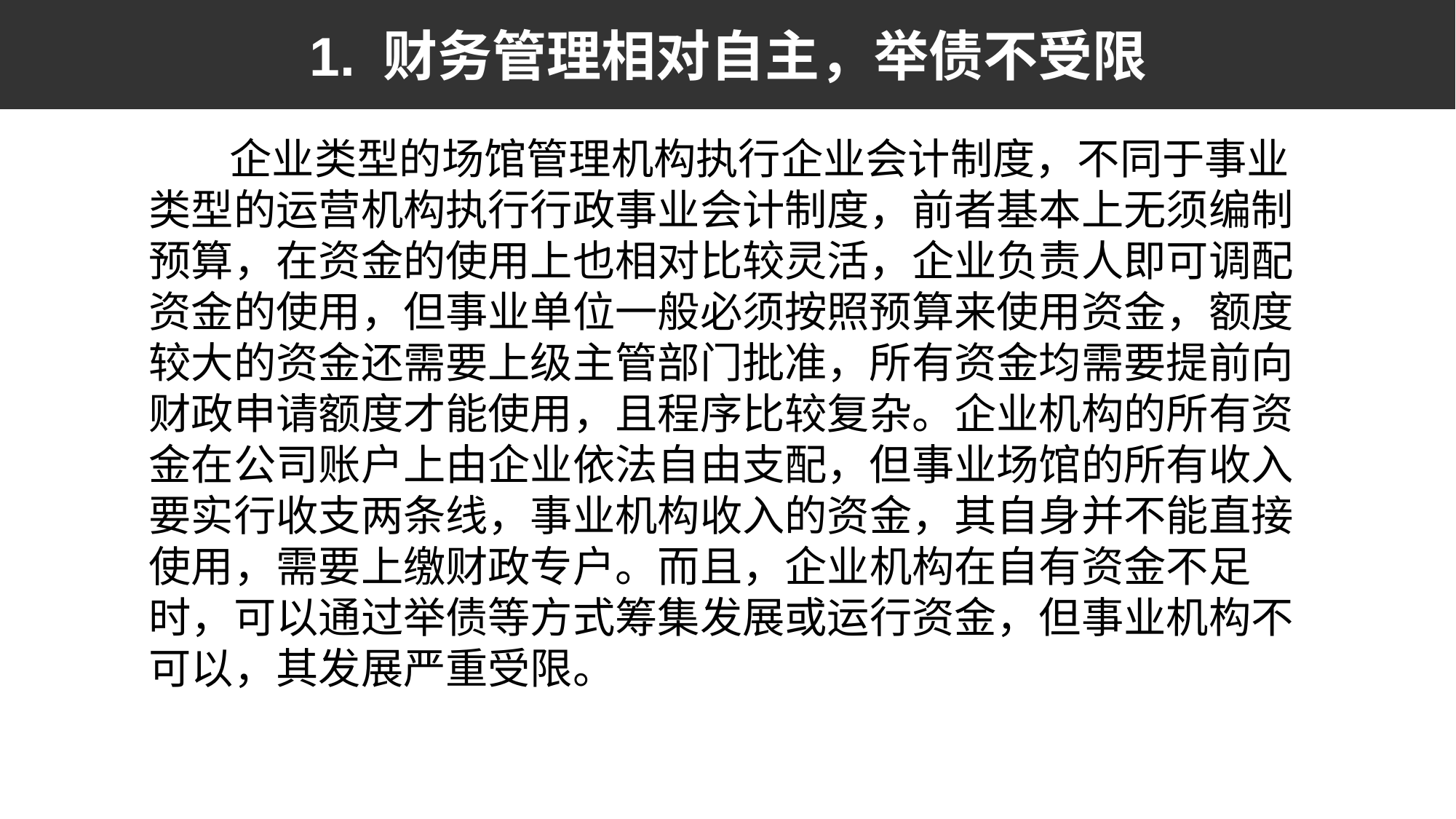

# 1. 财务管理相对自主，举债不受限
            企业类型的场馆管理机构执行企业会计制度，不同于事业类型的运营机构执行行政事业会计制度，前者基本上无须编制预算，在资金的使用上也相对比较灵活，企业负责人即可调配资金的使用，但事业单位一般必须按照预算来使用资金，额度较大的资金还需要上级主管部门批准，所有资金均需要提前向财政申请额度才能使用，且程序比较复杂。企业机构的所有资金在公司账户上由企业依法自由支配，但事业场馆的所有收入要实行收支两条线，事业机构收入的资金，其自身并不能直接使用，需要上缴财政专户。而且，企业机构在自有资金不足时，可以通过举债等方式筹集发展或运行资金，但事业机构不可以，其发展严重受限。